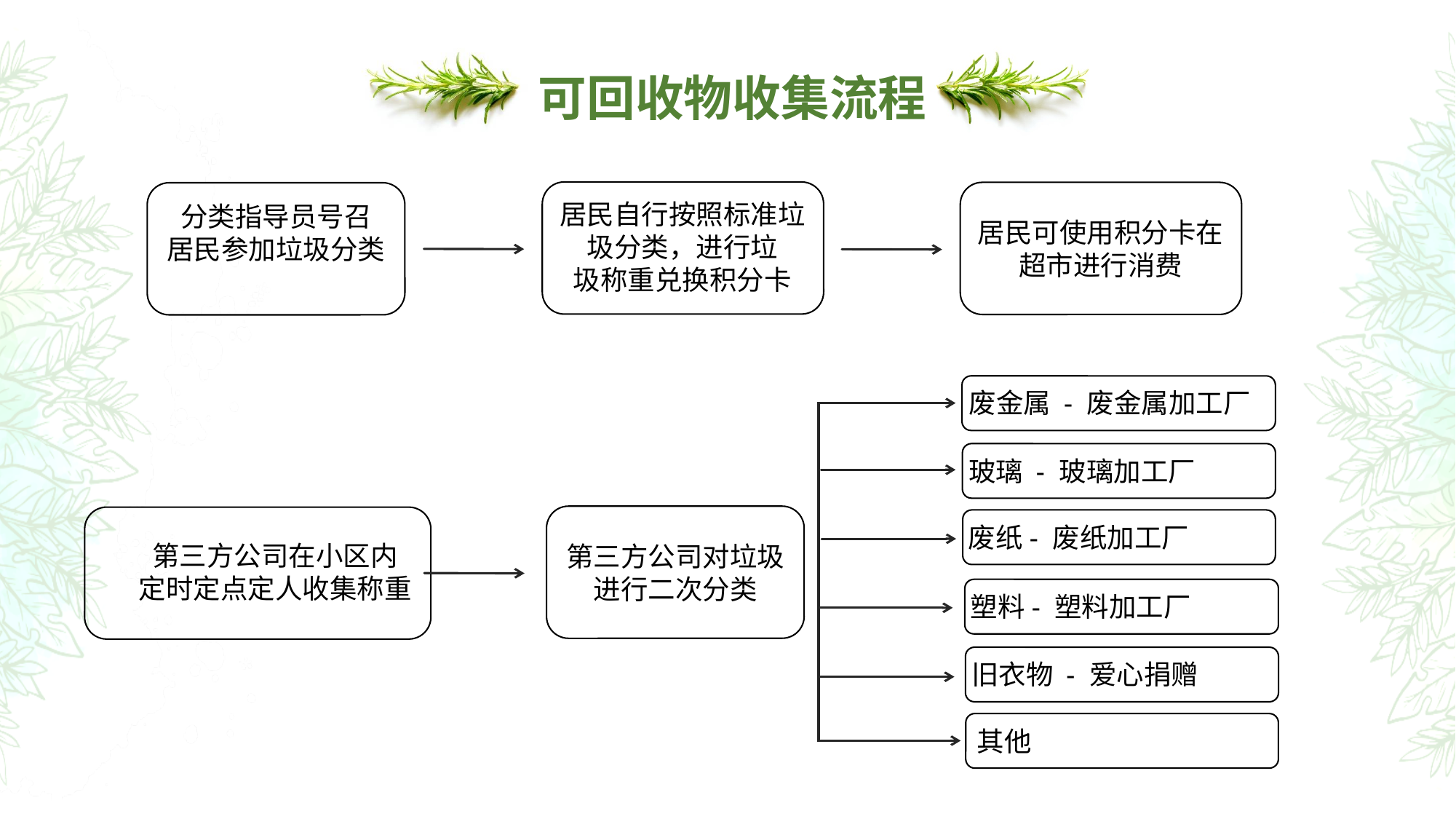

# 可回收物收集流程

居民自行按照标准垃
圾分类，进行垃
圾称重兑换积分卡
分类指导员号召
居民参加垃圾分类
居民可使用积分卡在
超市进行消费

废金属 - 废金属加工厂

玻璃 - 玻璃加工厂

废纸- 废纸加工厂
第三方公司在小区内
定时定点定人收集称重
第三方公司对垃圾
进行二次分类

塑料- 塑料加工厂

旧衣物 - 爱心捐赠

其他